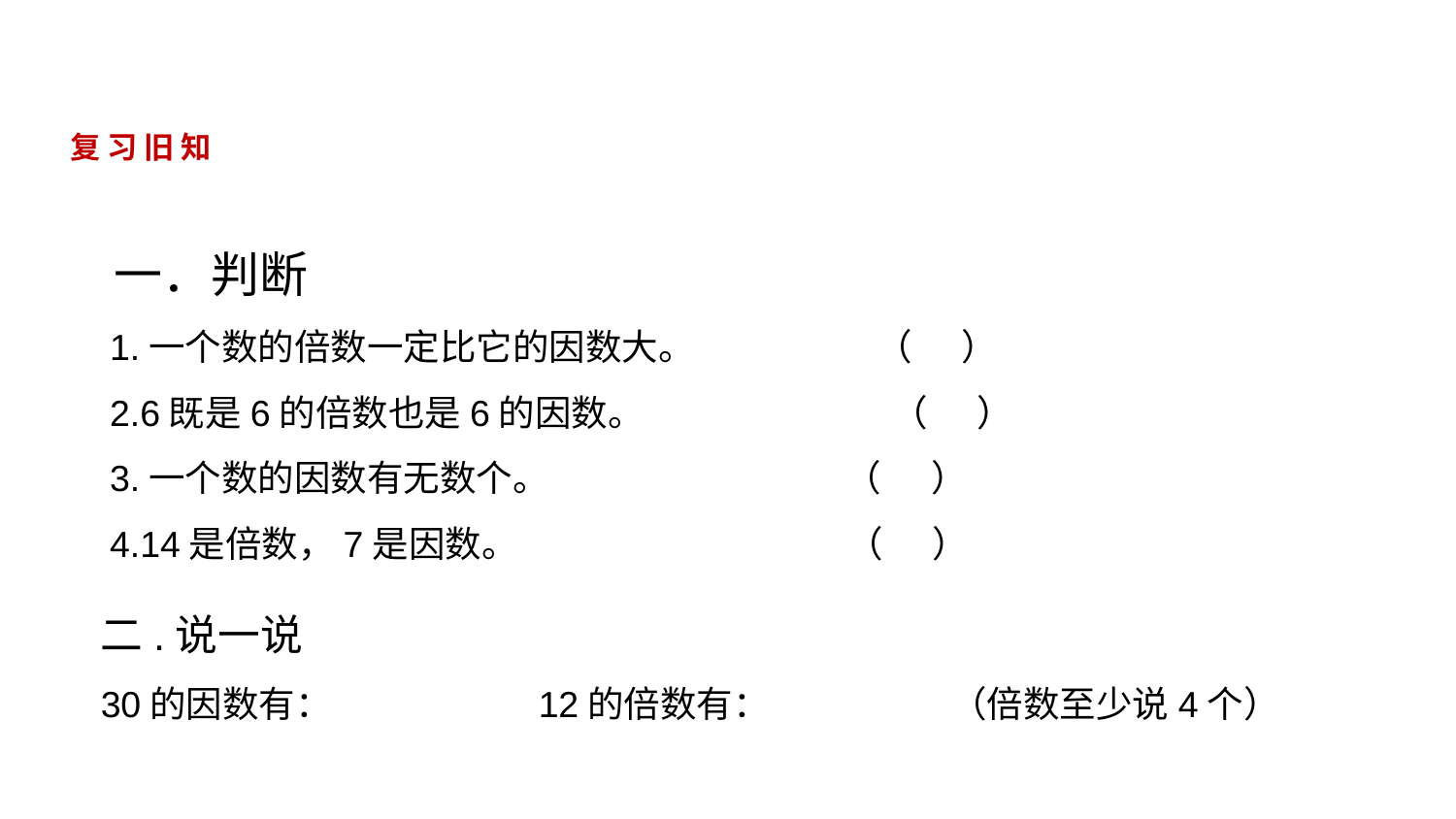

复 习 旧 知
一．判断
1.一个数的倍数一定比它的因数大。                      （      ）
2.6既是6的倍数也是6的因数。                              （      ）
3.一个数的因数有无数个。                                    （      ）
4.14是倍数，7是因数。                                        （      ）
二.说一说
30的因数有：                        12的倍数有：                      （倍数至少说4个）